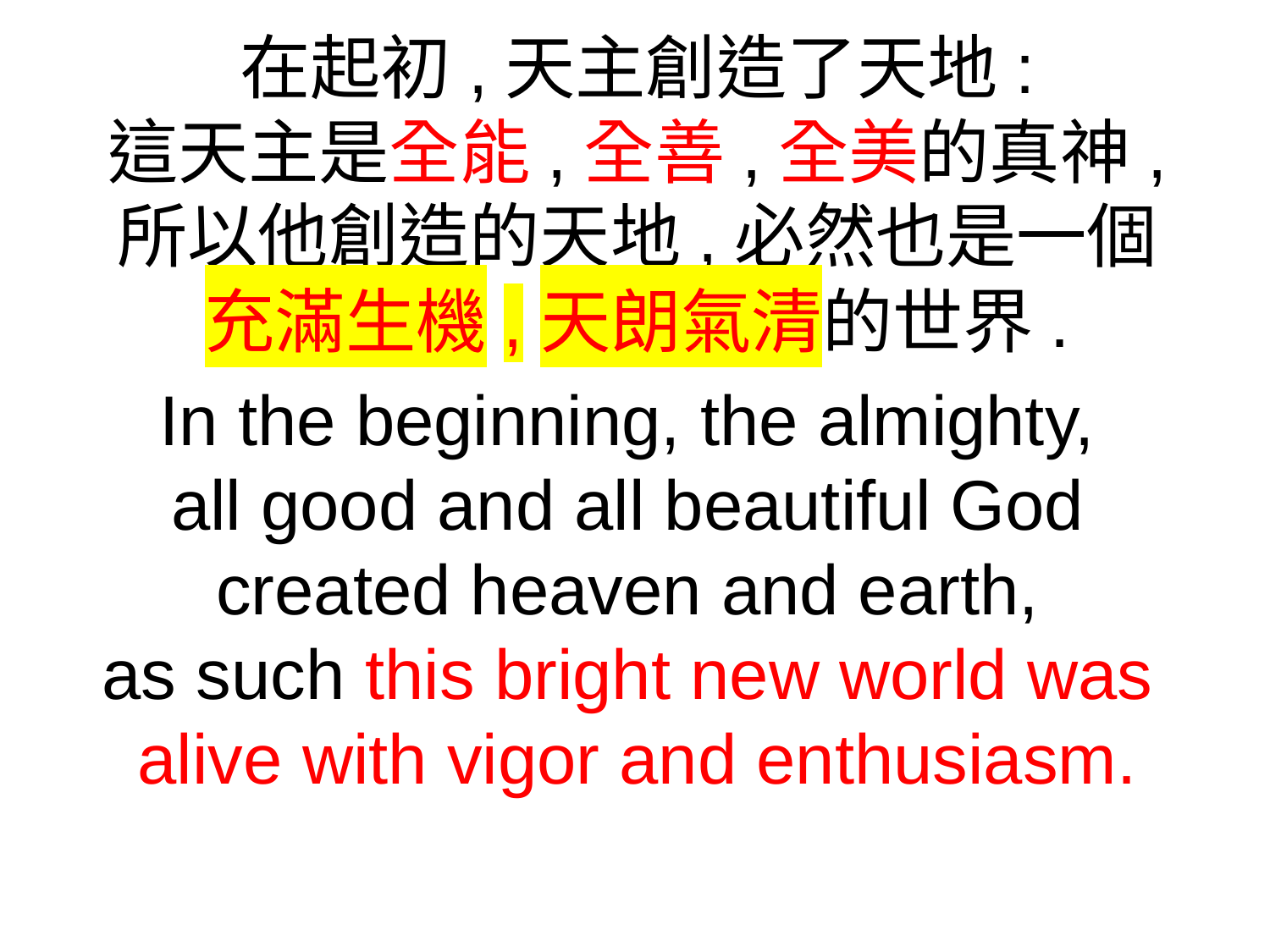

在起初,天主創造了天地:
這天主是全能,全善,全美的真神,
所以他創造的天地,必然也是一個
充滿生機,天朗氣清的世界.
In the beginning, the almighty,
all good and all beautiful God
created heaven and earth,
as such this bright new world was
alive with vigor and enthusiasm.